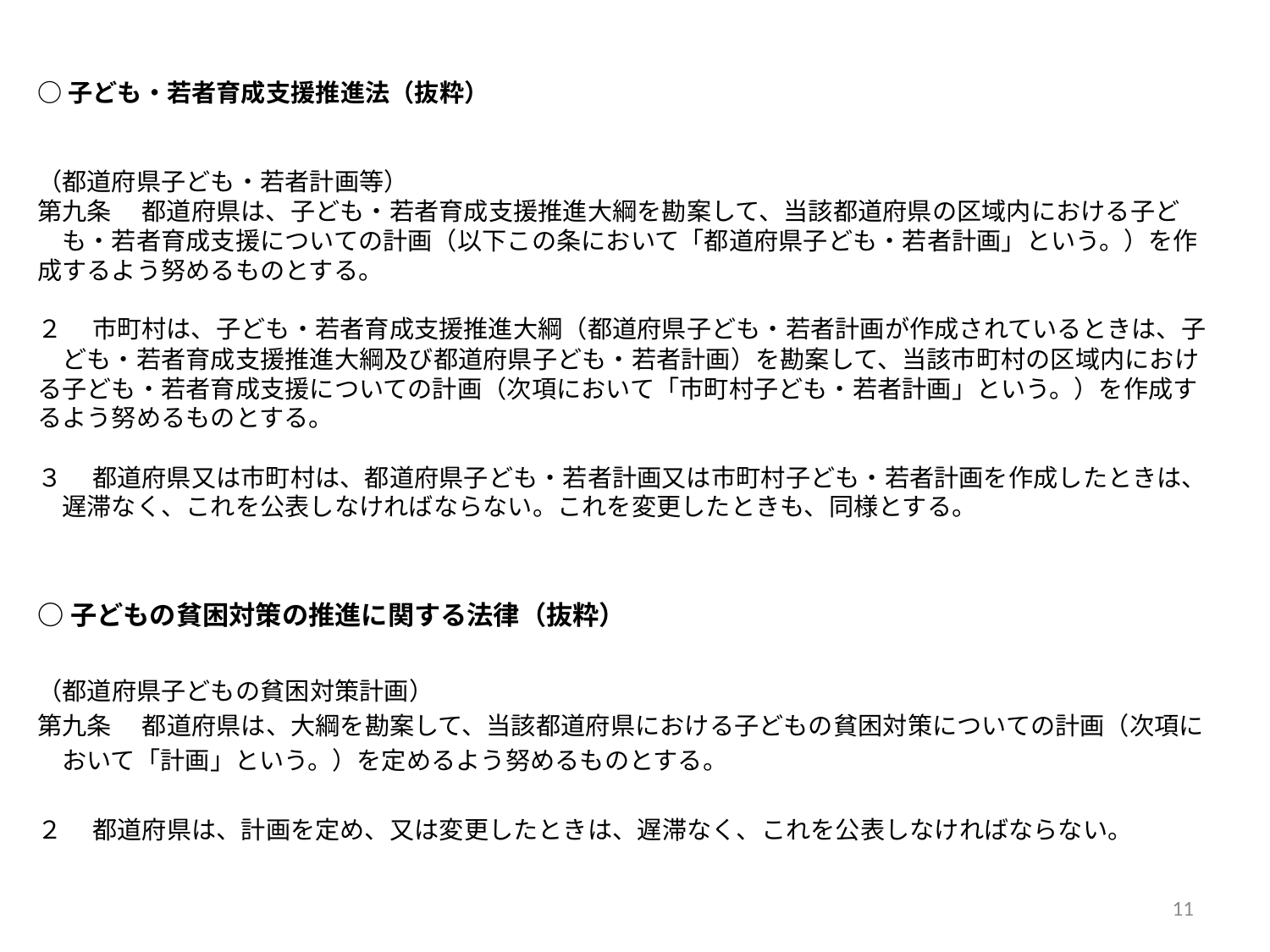

○子ども・若者育成支援推進法（抜粋）

（都道府県子ども・若者計画等）
第九条 　都道府県は、子ども・若者育成支援推進大綱を勘案して、当該都道府県の区域内における子ど
　も・若者育成支援についての計画（以下この条において「都道府県子ども・若者計画」という。）を作成するよう努めるものとする。

２ 　市町村は、子ども・若者育成支援推進大綱（都道府県子ども・若者計画が作成されているときは、子
　ども・若者育成支援推進大綱及び都道府県子ども・若者計画）を勘案して、当該市町村の区域内における子ども・若者育成支援についての計画（次項において「市町村子ども・若者計画」という。）を作成するよう努めるものとする。

３ 　都道府県又は市町村は、都道府県子ども・若者計画又は市町村子ども・若者計画を作成したときは、
　遅滞なく、これを公表しなければならない。これを変更したときも、同様とする。

○子どもの貧困対策の推進に関する法律（抜粋）

（都道府県子どもの貧困対策計画）
第九条 　都道府県は、大綱を勘案して、当該都道府県における子どもの貧困対策についての計画（次項に
　おいて「計画」という。）を定めるよう努めるものとする。

２ 　都道府県は、計画を定め、又は変更したときは、遅滞なく、これを公表しなければならない。
11